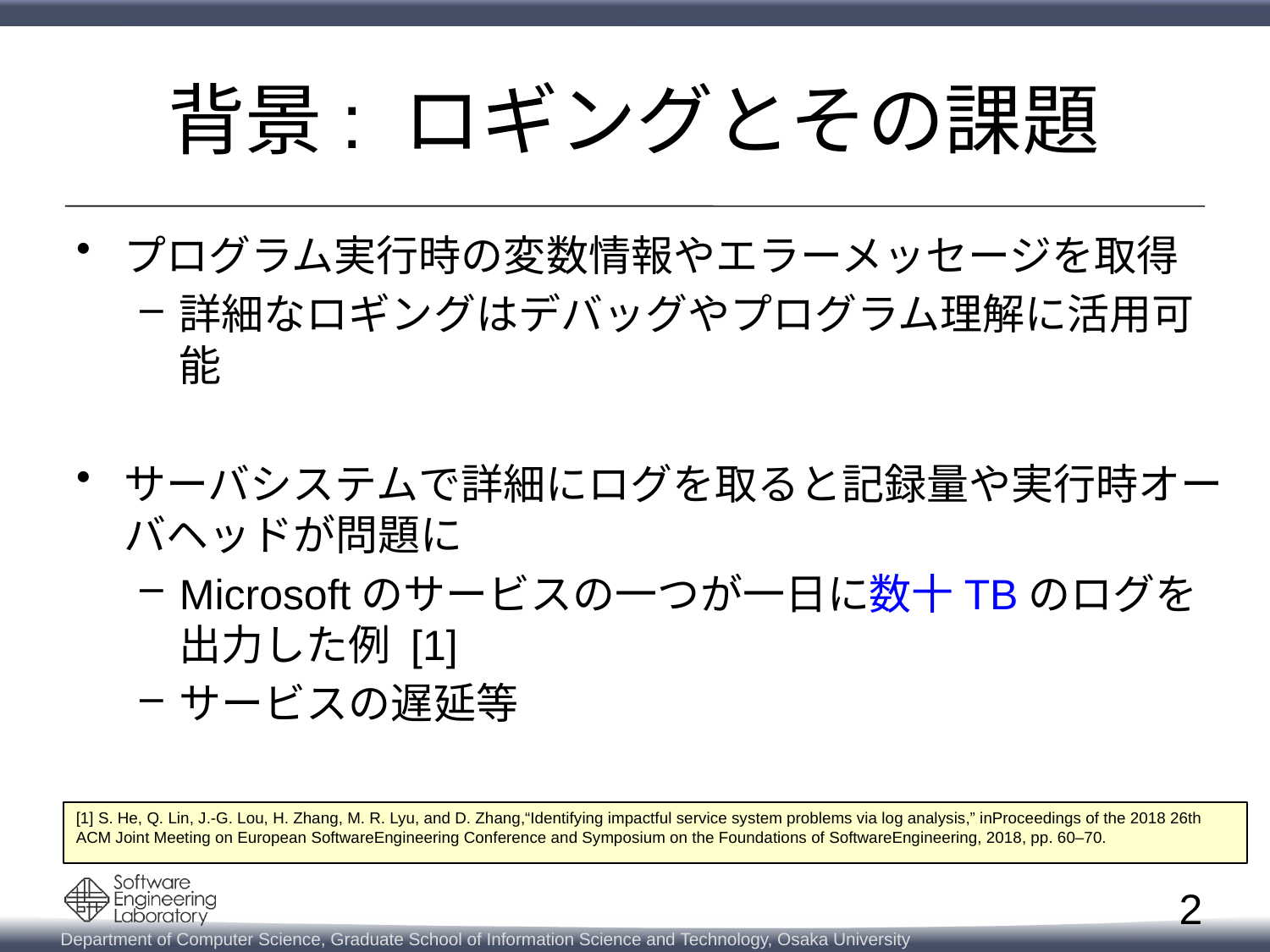

# 背景: ロギングとその課題
プログラム実行時の変数情報やエラーメッセージを取得
詳細なロギングはデバッグやプログラム理解に活用可能

サーバシステムで詳細にログを取ると記録量や実行時オーバヘッドが問題に
Microsoftのサービスの一つが一日に数十TBのログを出力した例 [1]
サービスの遅延等
[1] S. He, Q. Lin, J.-G. Lou, H. Zhang, M. R. Lyu, and D. Zhang,“Identifying impactful service system problems via log analysis,” inProceedings of the 2018 26th ACM Joint Meeting on European SoftwareEngineering Conference and Symposium on the Foundations of SoftwareEngineering, 2018, pp. 60–70.
2